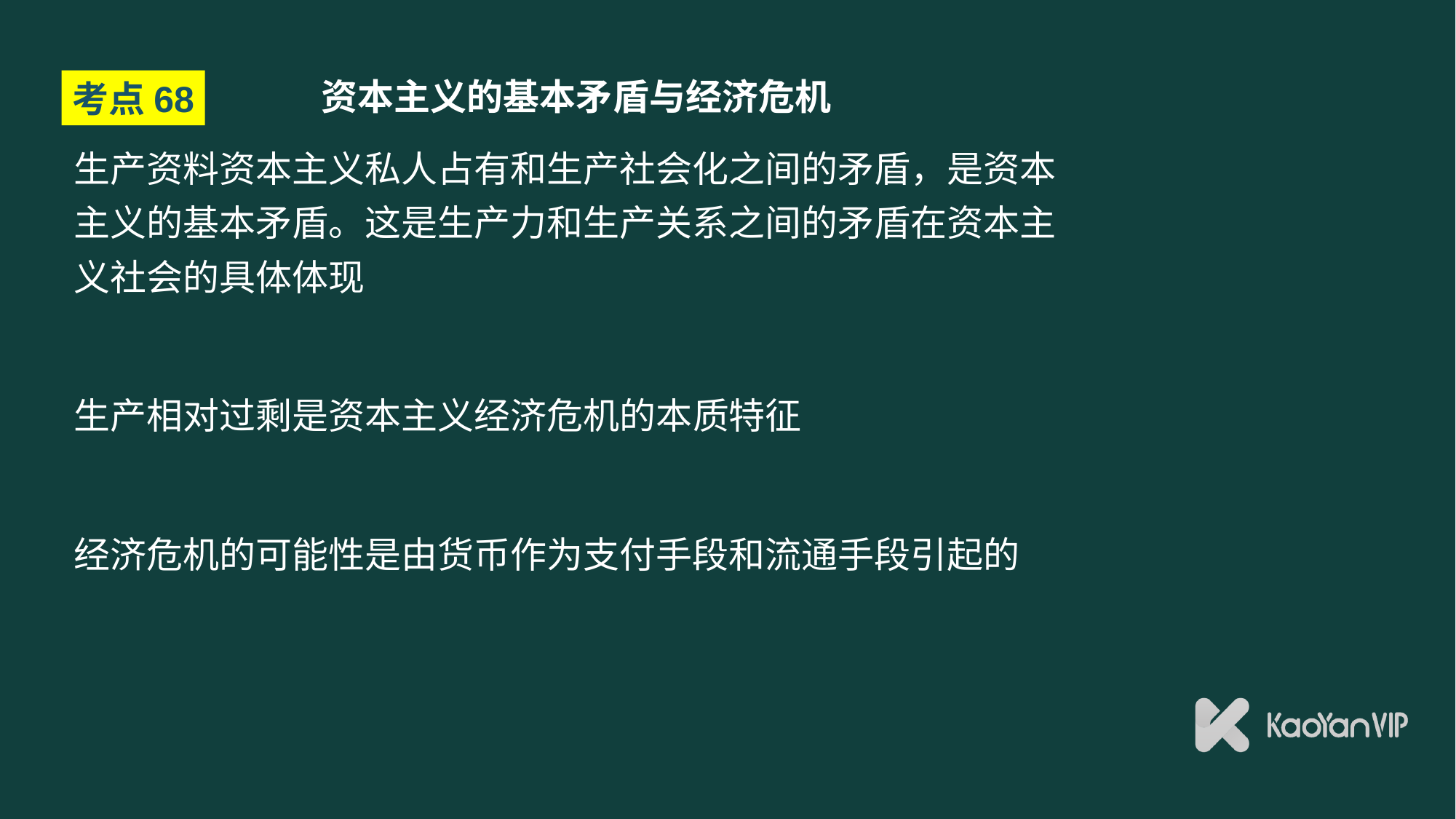

# 资本主义的基本矛盾与经济危机
考点68
生产资料资本主义私人占有和生产社会化之间的矛盾，是资本主义的基本矛盾。这是生产力和生产关系之间的矛盾在资本主义社会的具体体现

生产相对过剩是资本主义经济危机的本质特征

经济危机的可能性是由货币作为支付手段和流通手段引起的